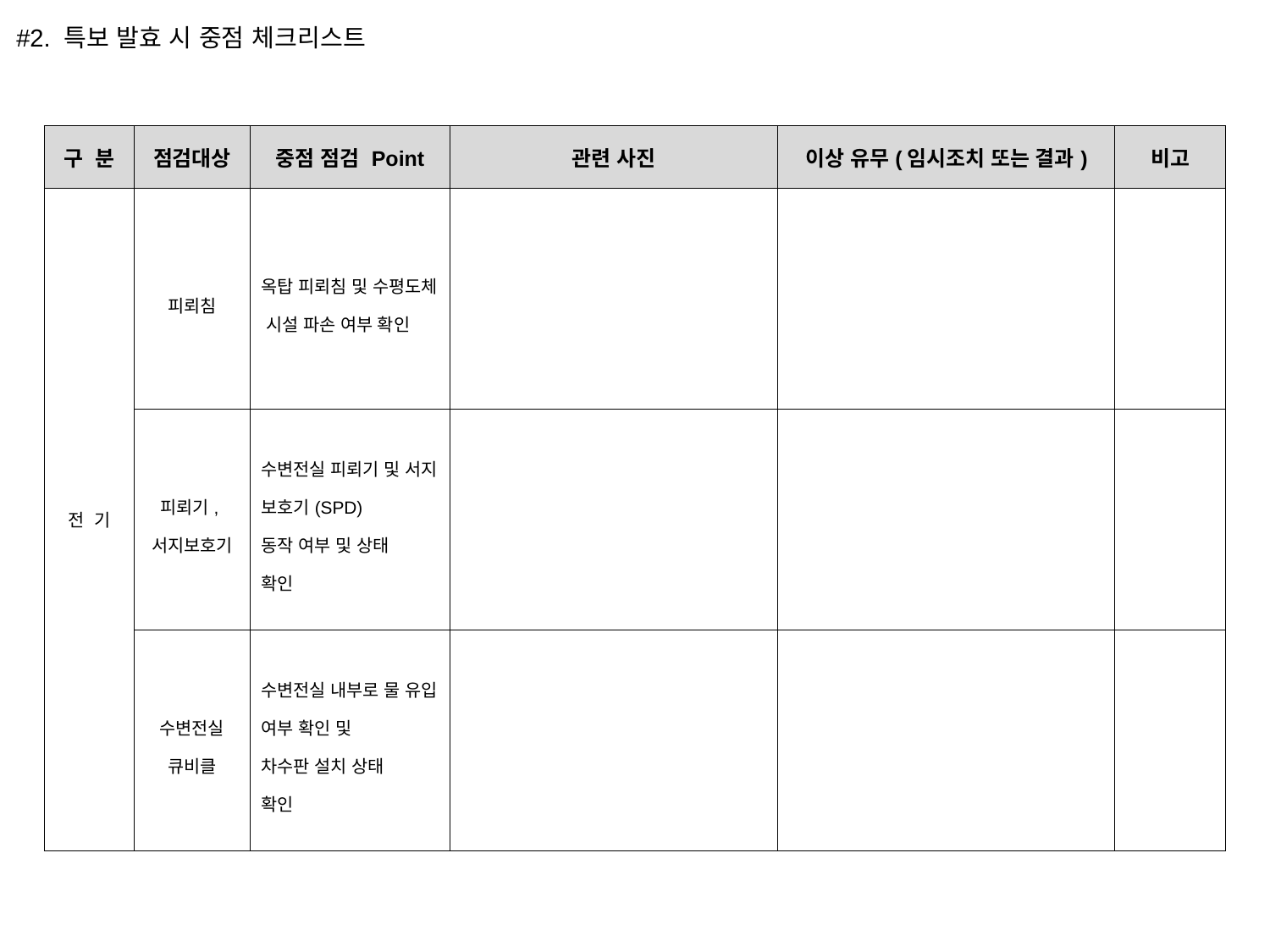

#2. 특보 발효 시 중점 체크리스트
| 구 분 | 점검대상 | 중점 점검 Point | 관련 사진 | 이상 유무(임시조치 또는 결과) | 비고 |
| --- | --- | --- | --- | --- | --- |
| 전 기 | 피뢰침 | 옥탑 피뢰침 및 수평도체 시설 파손 여부 확인 |  |  |  |
|  | 피뢰기, 서지보호기 | 수변전실 피뢰기 및 서지 보호기(SPD) 동작 여부 및 상태 확인 |  |  |  |
|  | 수변전실 큐비클 | 수변전실 내부로 물 유입 여부 확인 및 차수판 설치 상태 확인 |  |  |  |